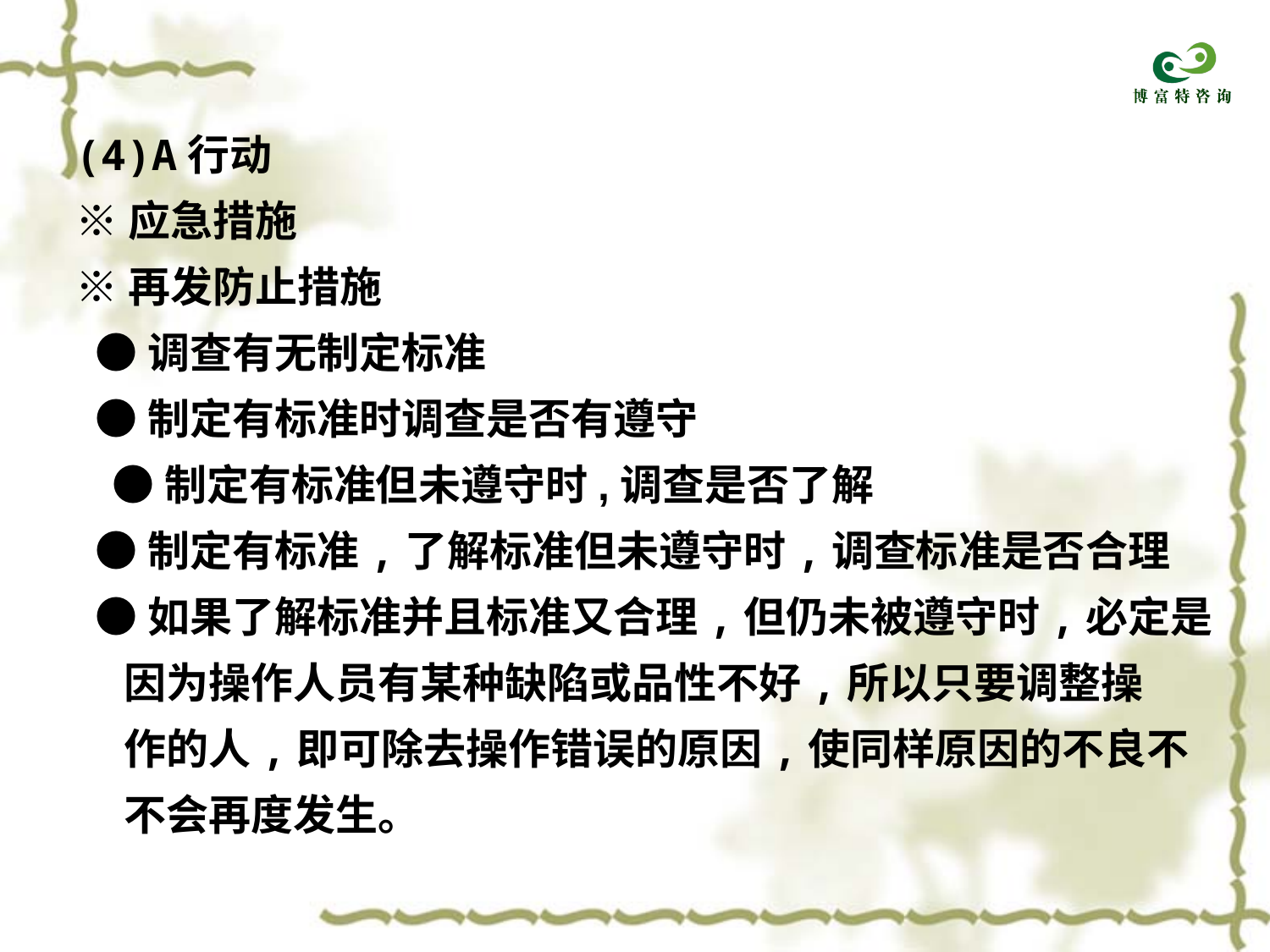

(4)A行动
※应急措施
※再发防止措施
  ●调查有无制定标准
  ●制定有标准时调查是否有遵守
     ●制定有标准但未遵守时,调查是否了解
  ●制定有标准,了解标准但未遵守时,调查标准是否合理
  ●如果了解标准并且标准又合理,但仍未被遵守时,必定是
    因为操作人员有某种缺陷或品性不好,所以只要调整操
    作的人,即可除去操作错误的原因,使同样原因的不良不
    不会再度发生。